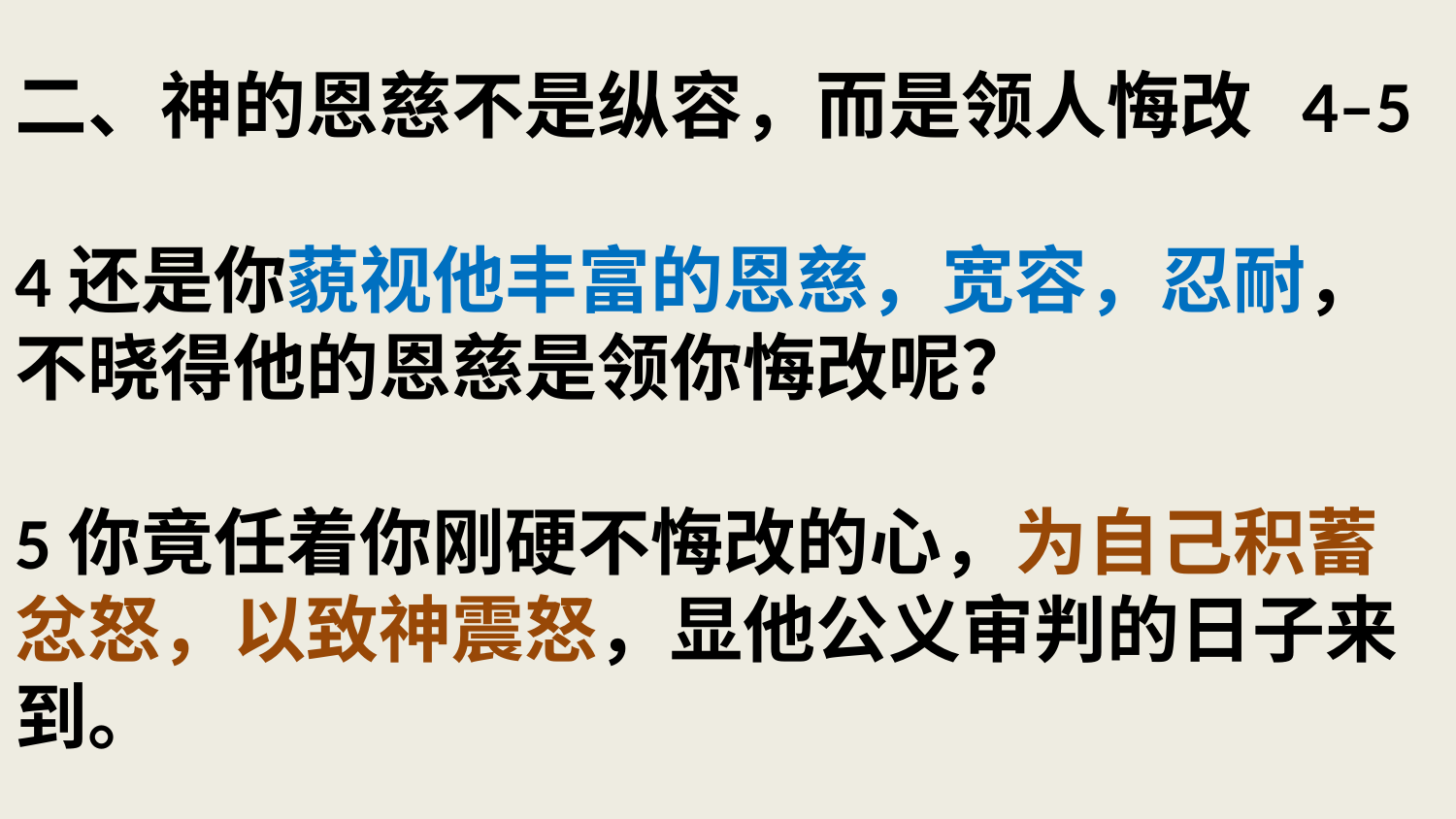

# 二、神的恩慈不是纵容，而是领人悔改  4–5 4还是你藐视他丰富的恩慈，宽容，忍耐，不晓得他的恩慈是领你悔改呢？ 5你竟任着你刚硬不悔改的心，为自己积蓄忿怒，以致神震怒，显他公义审判的日子来到。